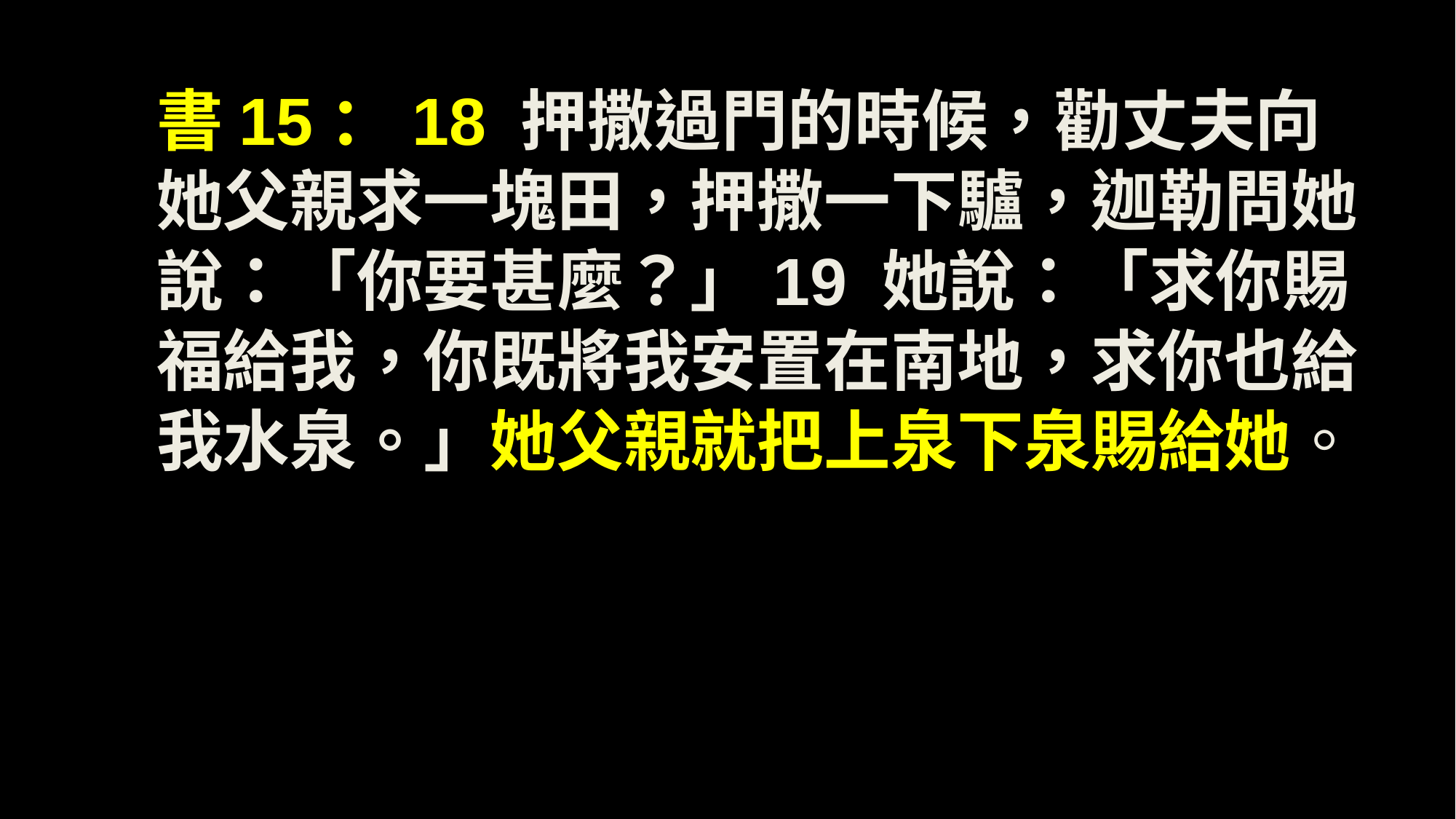

書15：18 押撒過門的時候，勸丈夫向她父親求一塊田，押撒一下驢，迦勒問她說：「你要甚麼？」19 她說：「求你賜福給我，你既將我安置在南地，求你也給我水泉。」她父親就把上泉下泉賜給她。